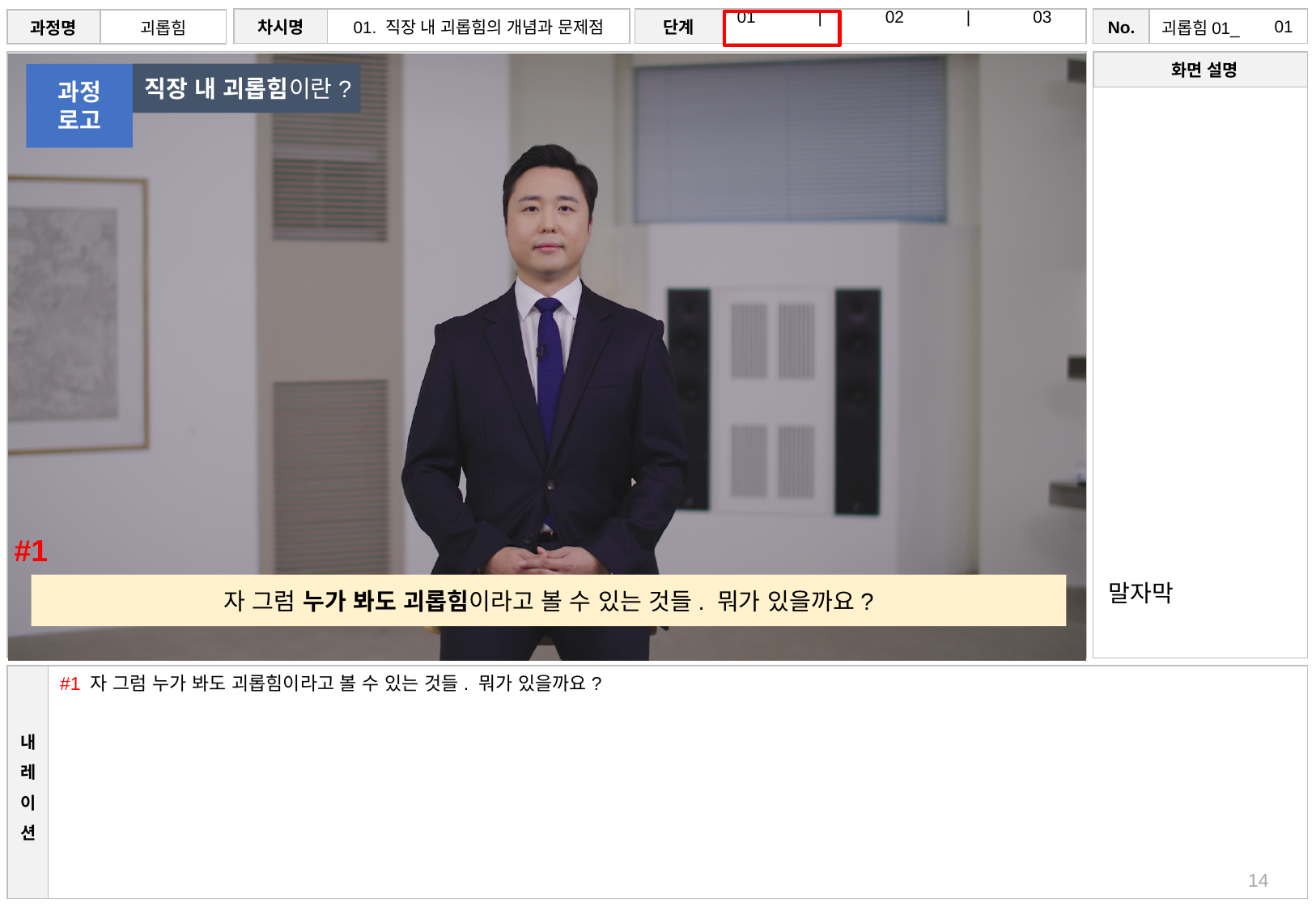

# 01
직장 내 괴롭힘이란?
과정
로고

#1
말자막
자 그럼 누가 봐도 괴롭힘이라고 볼 수 있는 것들. 뭐가 있을까요?
#1 자 그럼 누가 봐도 괴롭힘이라고 볼 수 있는 것들. 뭐가 있을까요?
14